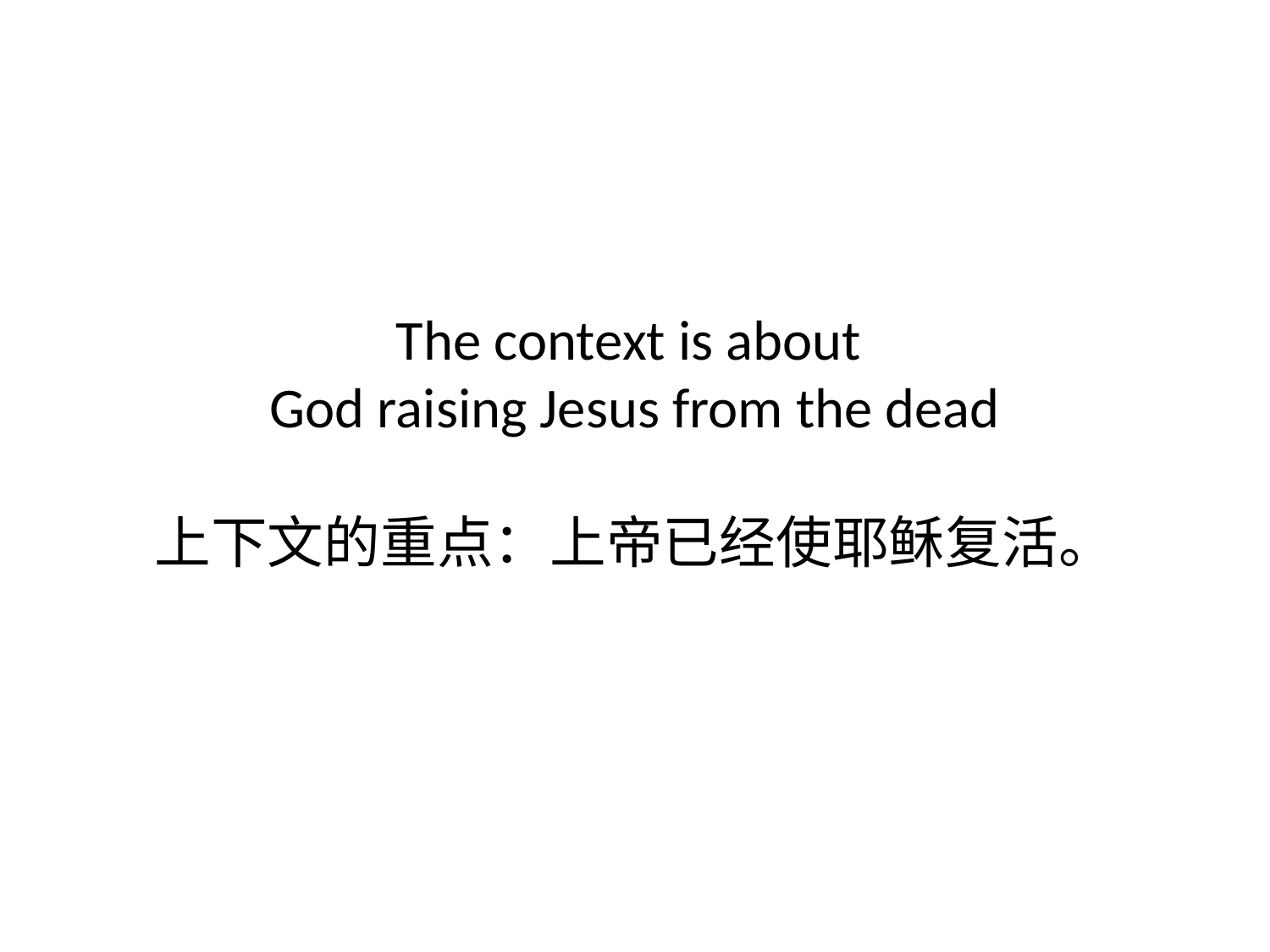

# The context is about God raising Jesus from the dead 上下文的重点：上帝已经使耶稣复活。